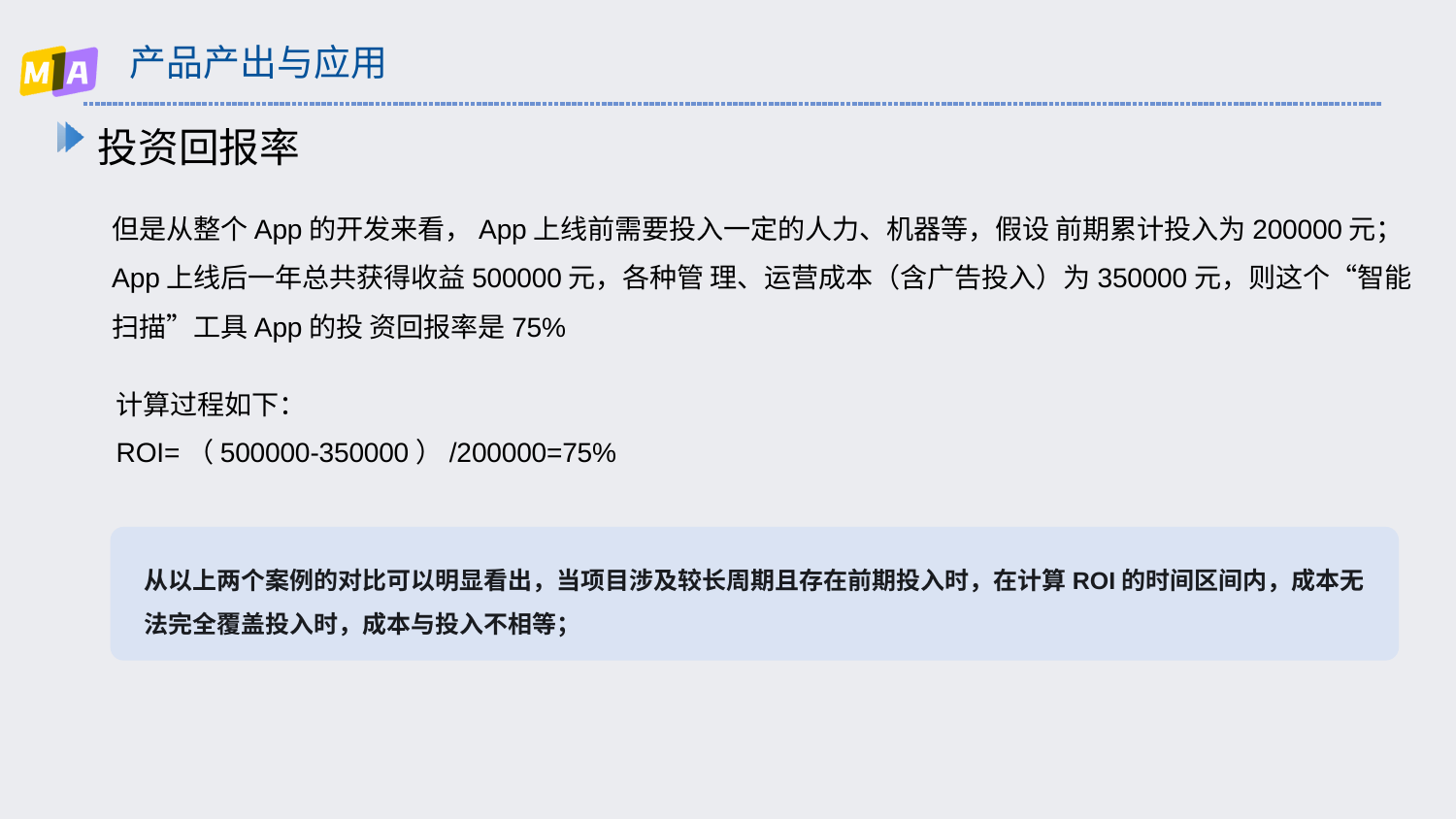

# 产品产出与应用
投资回报率
但是从整个App的开发来看，App上线前需要投入一定的人力、机器等，假设 前期累计投入为200000元；App上线后一年总共获得收益500000元，各种管 理、运营成本（含广告投入）为350000元，则这个“智能扫描”工具App的投 资回报率是75%

计算过程如下：
ROI=（500000-350000）/200000=75%

从以上两个案例的对比可以明显看出，当项目涉及较长周期且存在前期投入时，在计算ROI的时间区间内，成本无法完全覆盖投入时，成本与投入不相等；